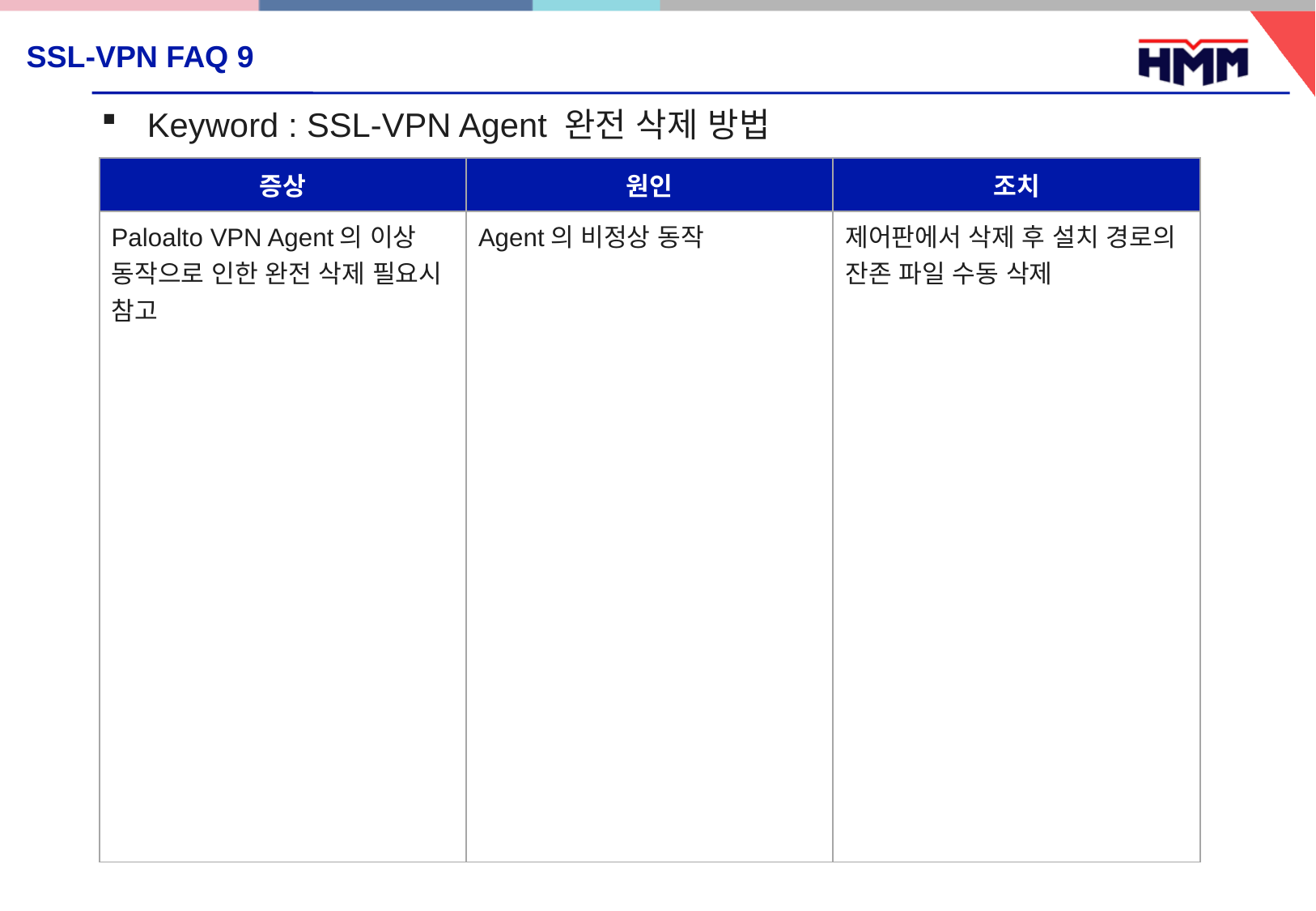

# SSL-VPN FAQ 9
Keyword : SSL-VPN Agent 완전 삭제 방법
| 증상 | 원인 | 조치 |
| --- | --- | --- |
| Paloalto VPN Agent의 이상 동작으로 인한 완전 삭제 필요시 참고 | Agent의 비정상 동작 | 제어판에서 삭제 후 설치 경로의 잔존 파일 수동 삭제 |